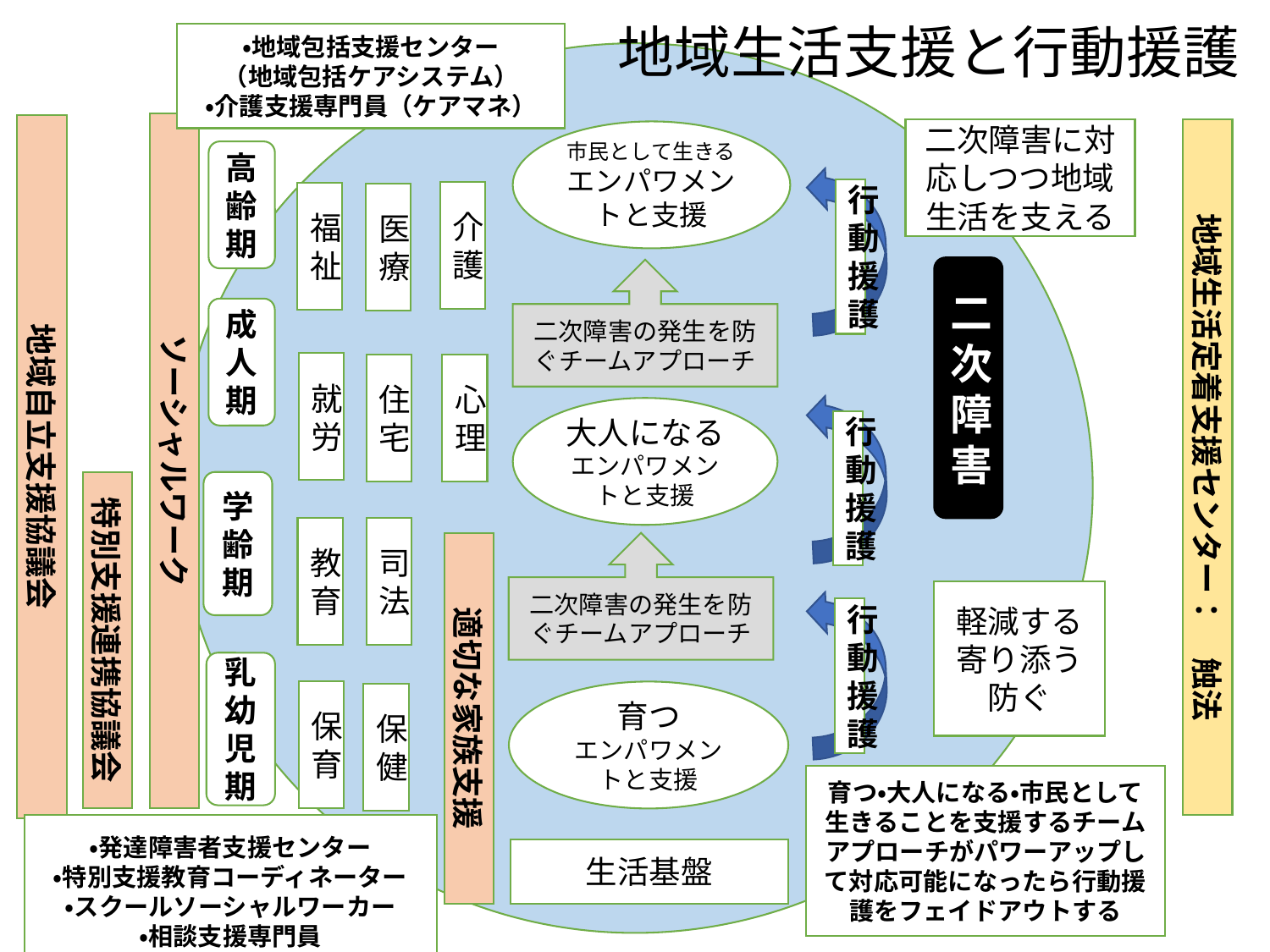

# 地域生活支援と行動援護
・地域包括支援センター
（地域包括ケアシステム）
・介護支援専門員（ケアマネ）

ソーシャルワーク
地域自立支援協議会
地域生活定着支援センター：　触法
二次障害に対応しつつ地域生活を支える
市民として生きる
エンパワメントと支援
高齢期

行動援護
介護
福祉
医療
二次障害
二次障害の発生を防ぐチームアプローチ
成人期
就労
住宅
心理

大人になる
エンパワメントと支援
行動援護
特別支援連携協議会
学齢期
教育
司法
二次障害の発生を防ぐチームアプローチ
適切な家族支援
軽減する
寄り添う
防ぐ

行動援護
乳幼児期
保育
育つ
エンパワメントと支援
保健
育つ・大人になる・市民として生きることを支援するチームアプローチがパワーアップして対応可能になったら行動援護をフェイドアウトする
・発達障害者支援センター
・特別支援教育コーディネーター
・スクールソーシャルワーカー
・相談支援専門員
生活基盤